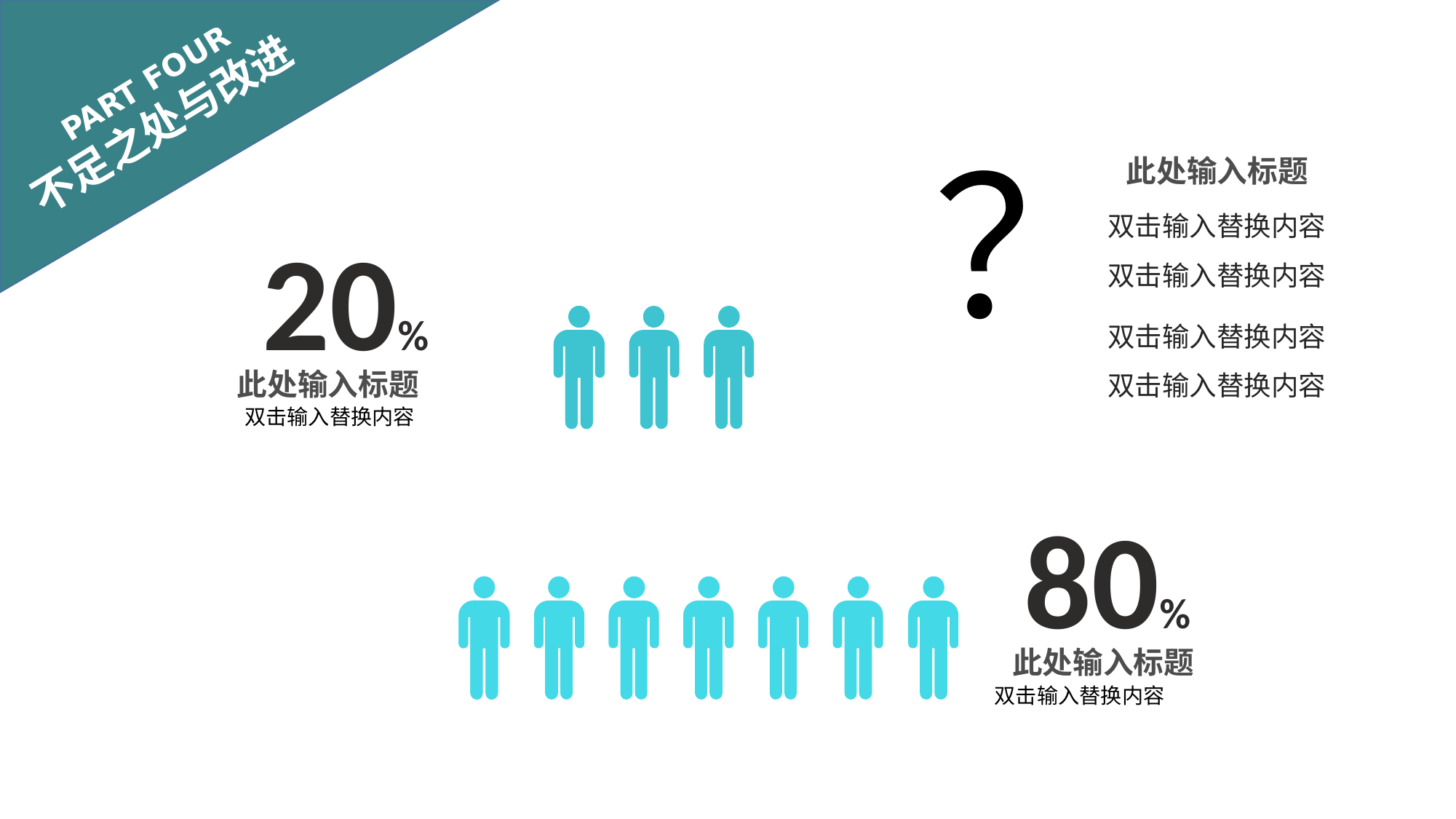

PART FOUR
不足之处与改进
？
此处输入标题
双击输入替换内容双击输入替换内容
20%
双击输入替换内容双击输入替换内容

此处输入标题
双击输入替换内容
80%

此处输入标题
双击输入替换内容